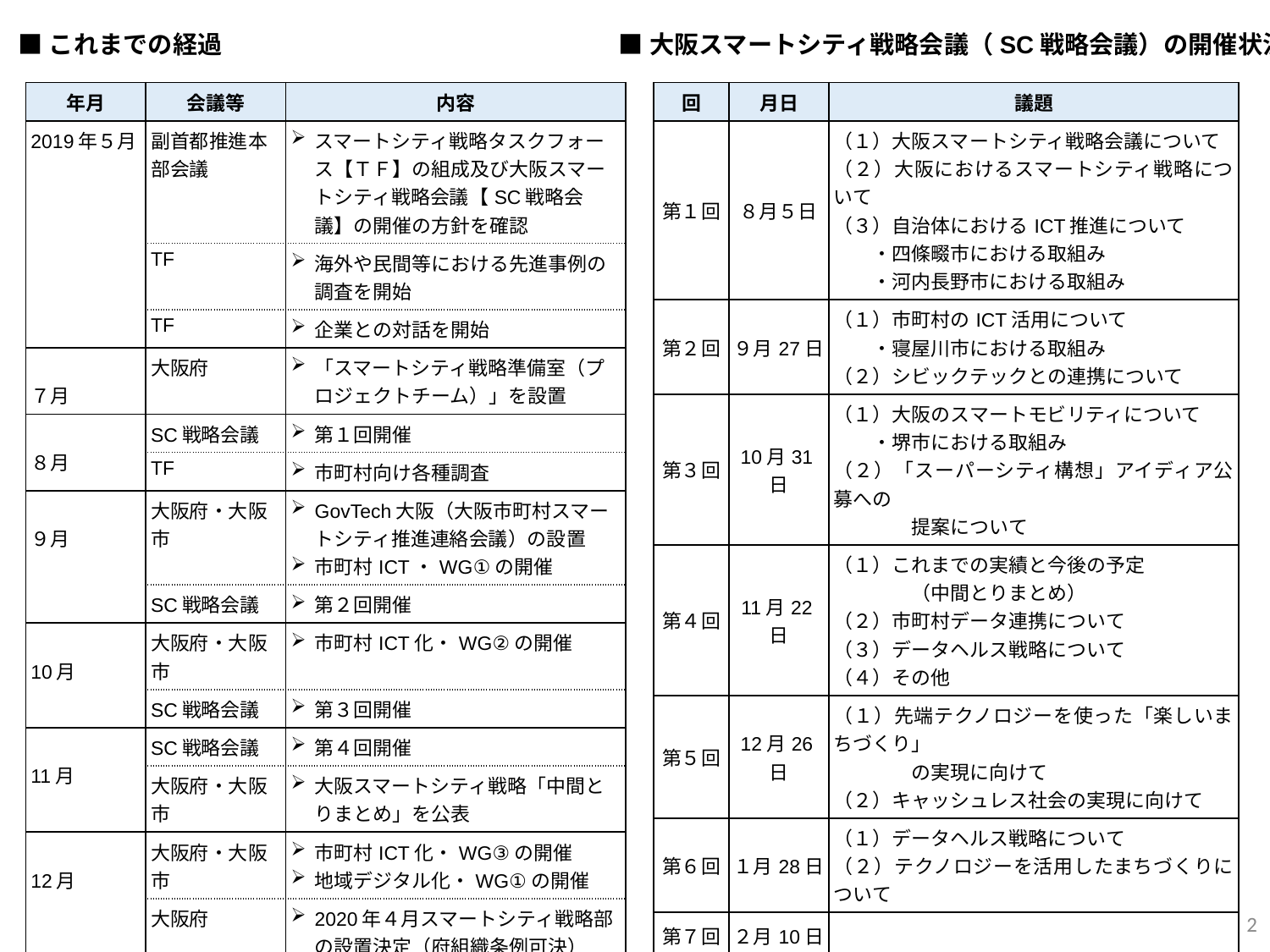

■これまでの経過
■大阪スマートシティ戦略会議（SC戦略会議）の開催状況
| 年月 | 会議等 | 内容 |
| --- | --- | --- |
| 2019年５月 | 副首都推進本部会議 | スマートシティ戦略タスクフォース【ＴＦ】の組成及び大阪スマートシティ戦略会議【SC戦略会議】の開催の方針を確認 |
|  | TF | 海外や民間等における先進事例の調査を開始 |
|  | TF | 企業との対話を開始 |
| ７月 | 大阪府 | 「スマートシティ戦略準備室（プロジェクトチーム）」を設置 |
| ８月 | SC戦略会議 | 第１回開催 |
|  | TF | 市町村向け各種調査 |
| ９月 | 大阪府・大阪市 | GovTech大阪（大阪市町村スマートシティ推進連絡会議）の設置 市町村ICT・WG①の開催 |
|  | SC戦略会議 | 第２回開催 |
| 10月 | 大阪府・大阪市 | 市町村ICT化・WG②の開催 |
|  | SC戦略会議 | 第３回開催 |
| 11月 | SC戦略会議 | 第４回開催 |
|  | 大阪府・大阪市 | 大阪スマートシティ戦略「中間とりまとめ」を公表 |
| 12月 | 大阪府・大阪市 | 市町村ICT化・WG③の開催 地域デジタル化・WG①の開催 |
|  | 大阪府 | 2020年４月スマートシティ戦略部の設置決定（府組織条例可決） |
|  | SC戦略会議 | 第５回開催 |
| 2020年１月 | SC戦略会議 | 第６回開催 |
|  | 大阪府・大阪市 | アイディアソンの開催 |
| ２月 | SC戦略会議 | 第７回開催 |
| 回 | 月日 | 議題 |
| --- | --- | --- |
| 第１回 | ８月５日 | （１）大阪スマートシティ戦略会議について （２）大阪におけるスマートシティ戦略について （３）自治体におけるICT推進について 　　・四條畷市における取組み 　　・河内長野市における取組み |
| 第２回 | ９月27日 | （１）市町村のICT活用について 　　・寝屋川市における取組み （２）シビックテックとの連携について |
| 第３回 | 10月31日 | （１）大阪のスマートモビリティについて 　　・堺市における取組み （２）「スーパーシティ構想」アイディア公募への 　　　　提案について |
| 第４回 | 11月22日 | （１）これまでの実績と今後の予定 　　　　（中間とりまとめ） （２）市町村データ連携について （３）データヘルス戦略について （４）その他 |
| 第５回 | 12月26日 | （１）先端テクノロジーを使った「楽しいまちづくり」 　　　　の実現に向けて （２）キャッシュレス社会の実現に向けて |
| 第６回 | １月28日 | （１）データヘルス戦略について （２）テクノロジーを活用したまちづくりについて |
| 第７回 | ２月10日 |  |
2